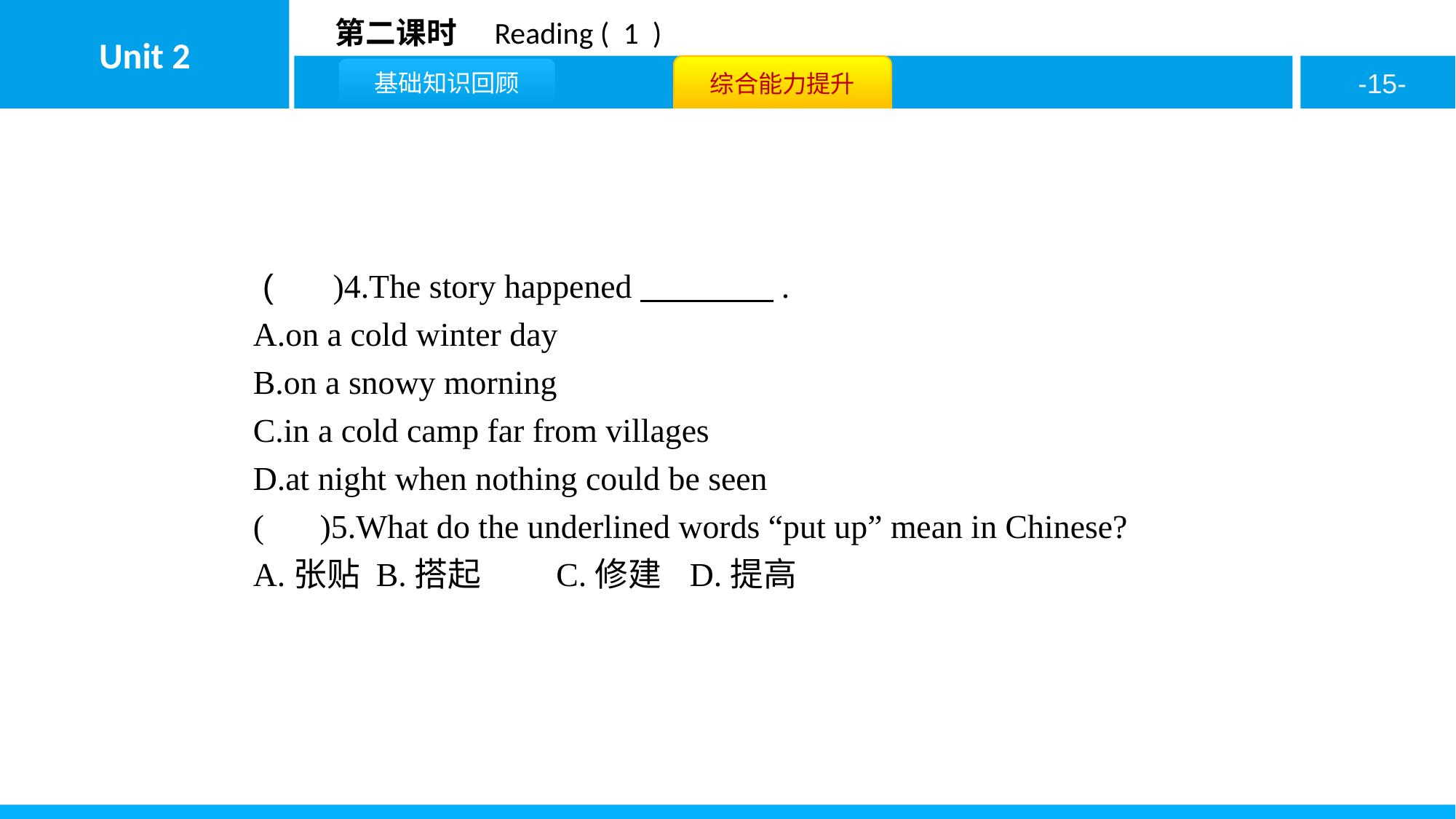

(  A  )4.The story happened　　　　.
A.on a cold winter day
B.on a snowy morning
C.in a cold camp far from villages
D.at night when nothing could be seen
(  B  )5.What do the underlined words “put up” mean in Chinese?
A.张贴	B.搭起	C.修建	D.提高